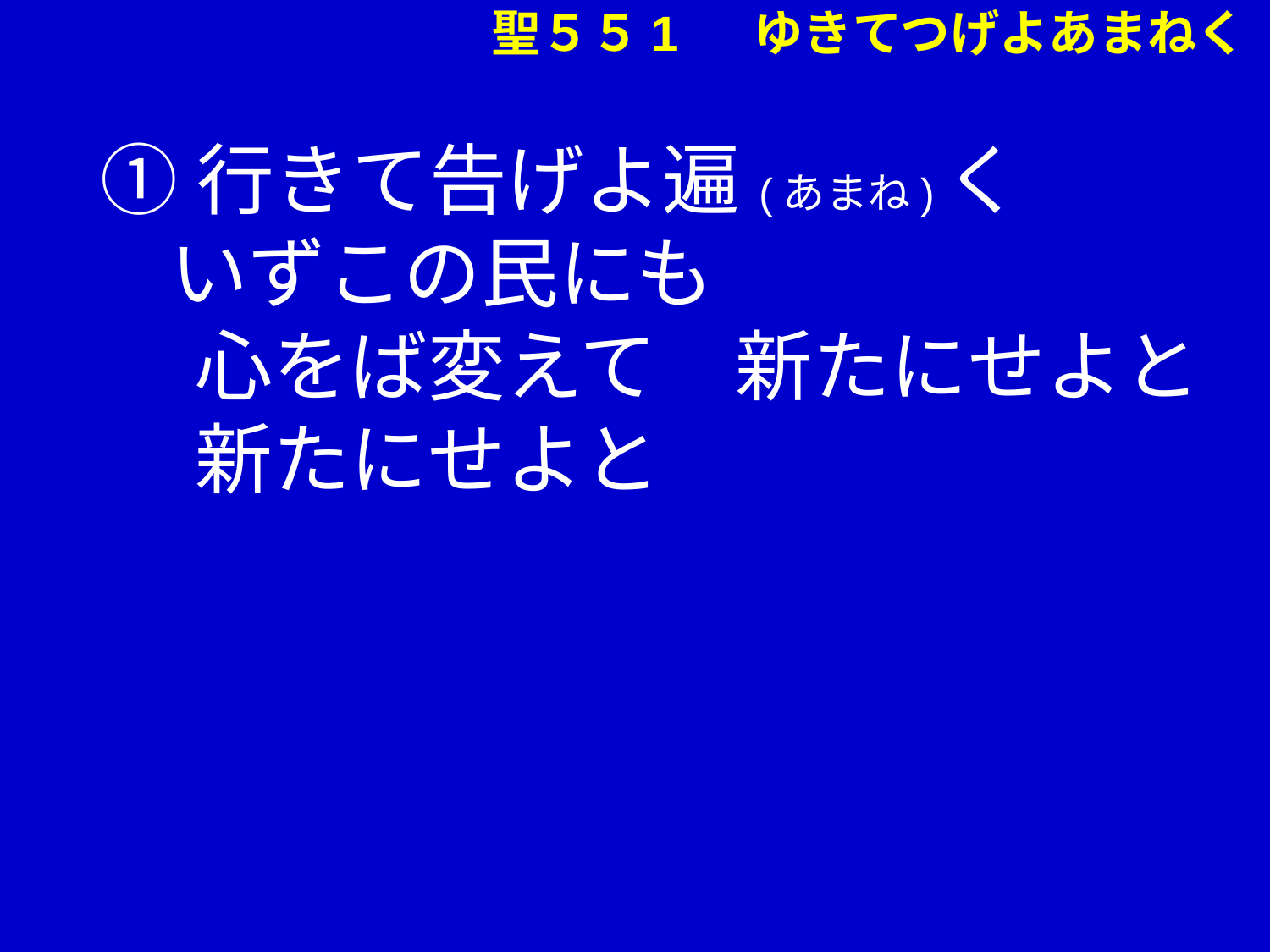

聖５５1 　ゆきてつげよあまねく
①行きて告げよ遍(あまね)く
   いずこの民にも
　 心をば変えて　新たにせよと
　 新たにせよと